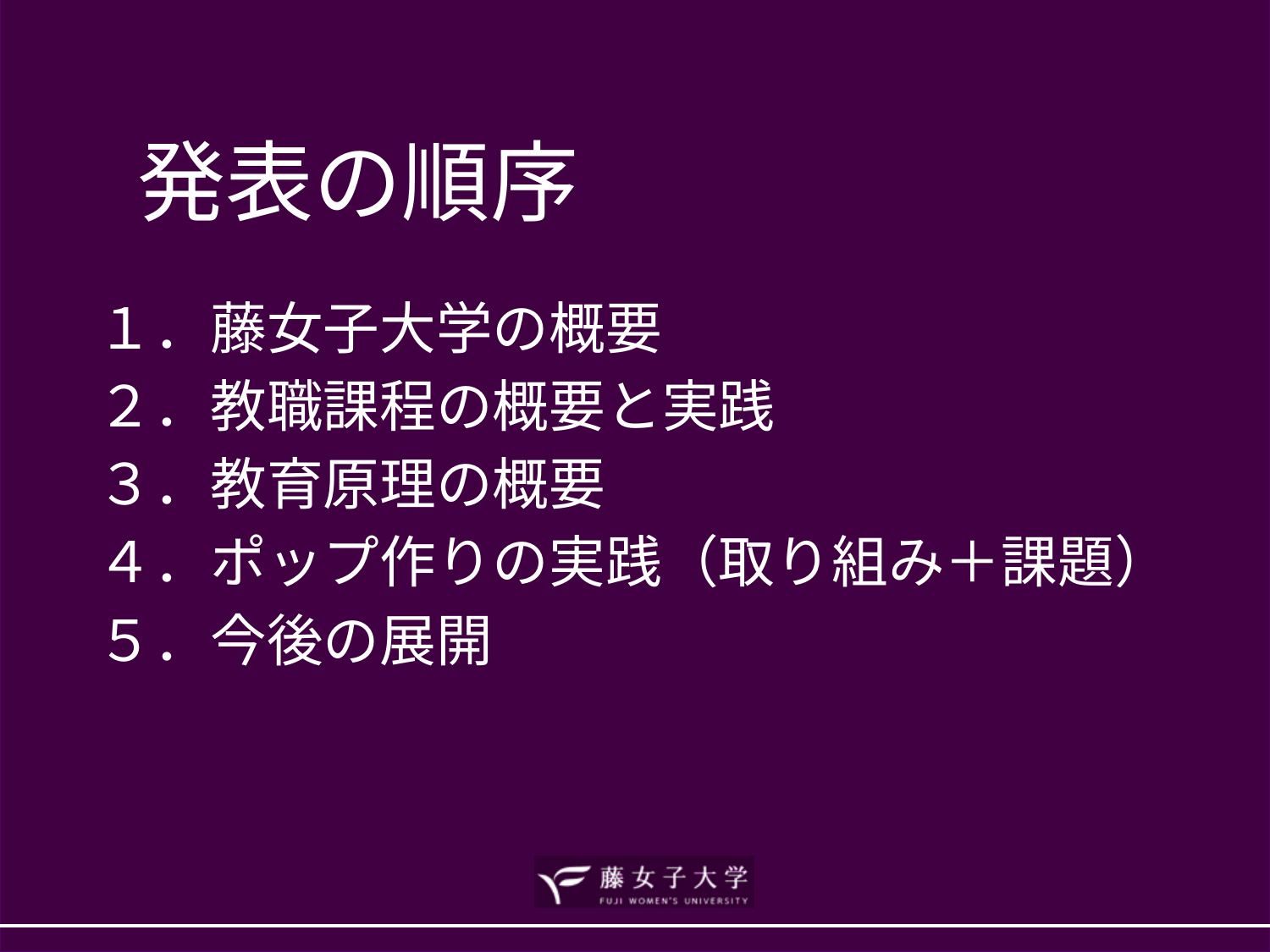

# 発表の順序
１．藤女子大学の概要
２．教職課程の概要と実践
３．教育原理の概要
４．ポップ作りの実践（取り組み＋課題）
５．今後の展開